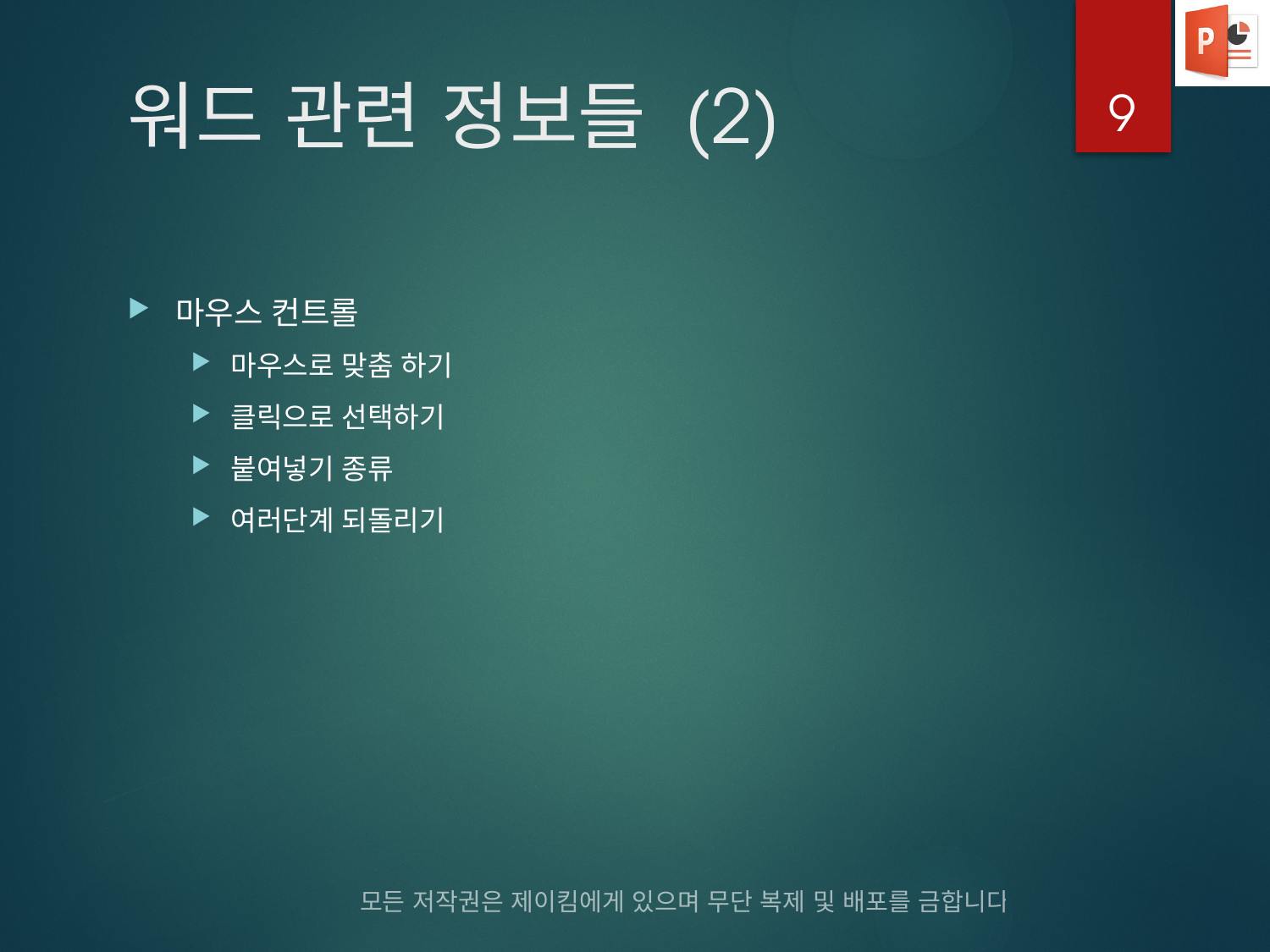

9
# 워드 관련 정보들 (2)

마우스 컨트롤
마우스로 맞춤 하기
클릭으로 선택하기
붙여넣기 종류
여러단계 되돌리기
모든 저작권은 제이킴에게 있으며 무단 복제 및 배포를 금합니다